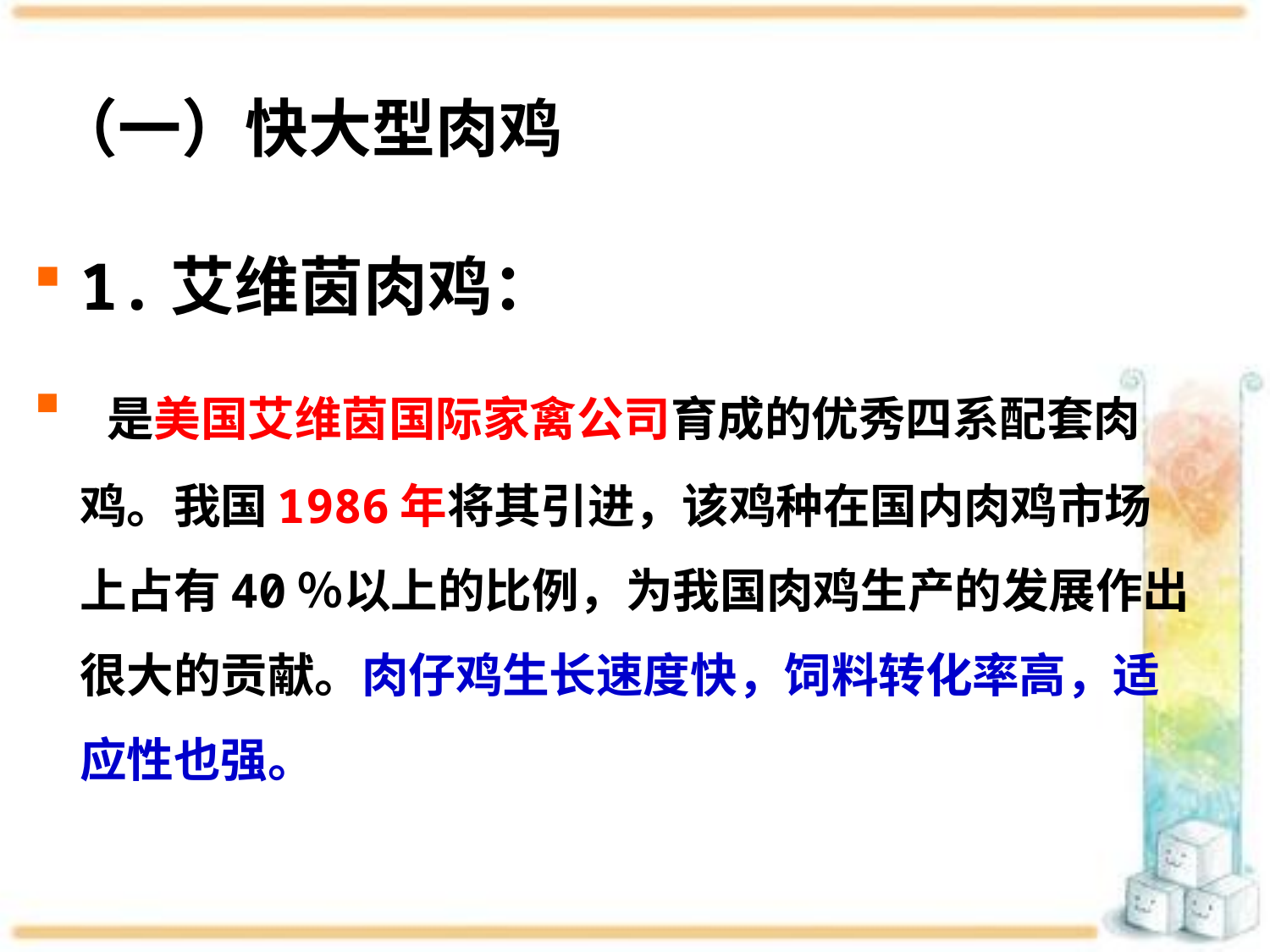

# （一）快大型肉鸡
1.艾维茵肉鸡：
 是美国艾维茵国际家禽公司育成的优秀四系配套肉鸡。我国1986年将其引进，该鸡种在国内肉鸡市场上占有40％以上的比例，为我国肉鸡生产的发展作出很大的贡献。肉仔鸡生长速度快，饲料转化率高，适应性也强。